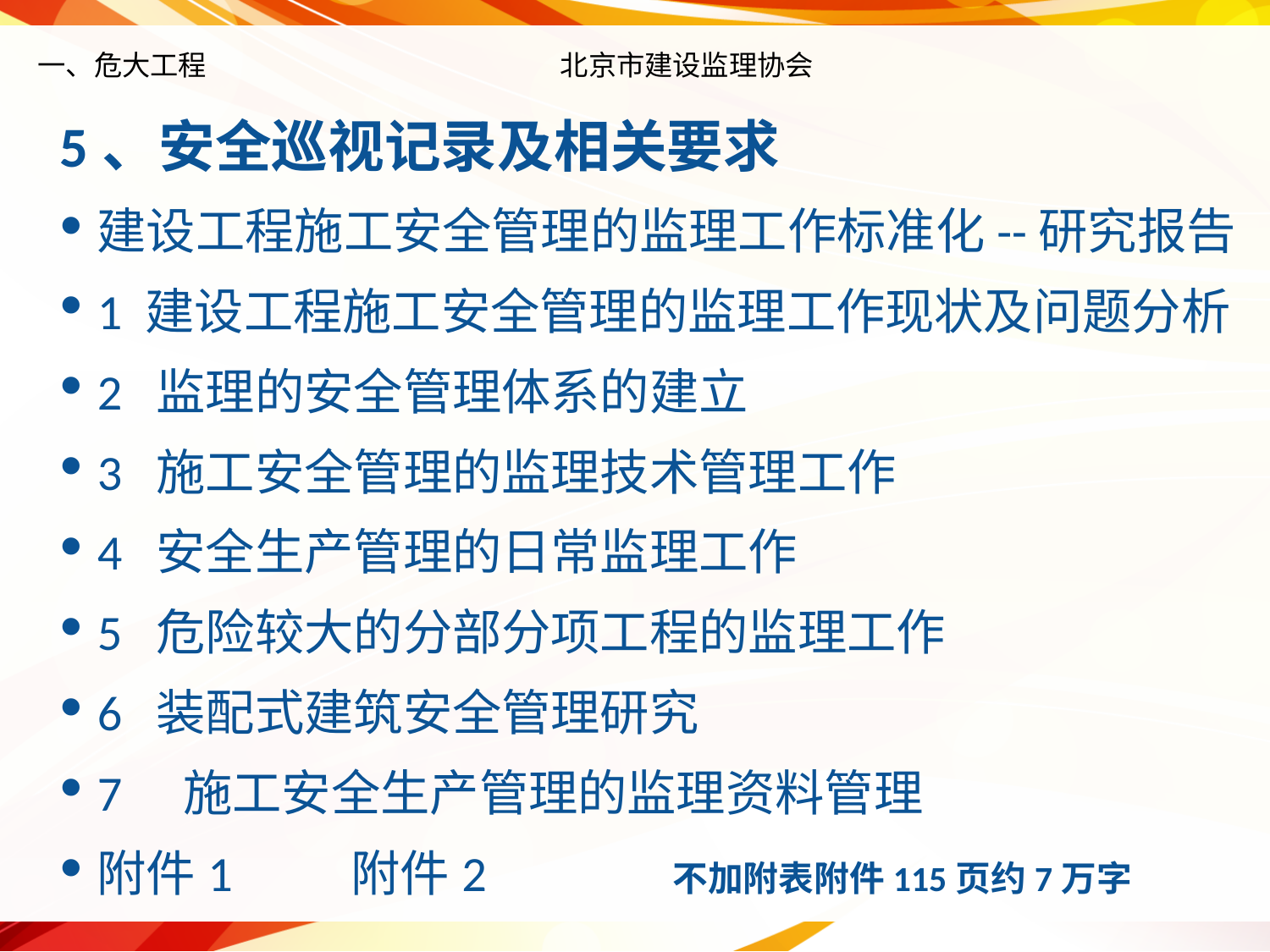

# 一、危大工程                                                        北京市建设监理协会
5、安全巡视记录及相关要求
建设工程施工安全管理的监理工作标准化--研究报告
1 建设工程施工安全管理的监理工作现状及问题分析
2  监理的安全管理体系的建立
3  施工安全管理的监理技术管理工作
4  安全生产管理的日常监理工作
5  危险较大的分部分项工程的监理工作
6  装配式建筑安全管理研究
7　施工安全生产管理的监理资料管理
附件1	附件2	      不加附表附件115页约7万字